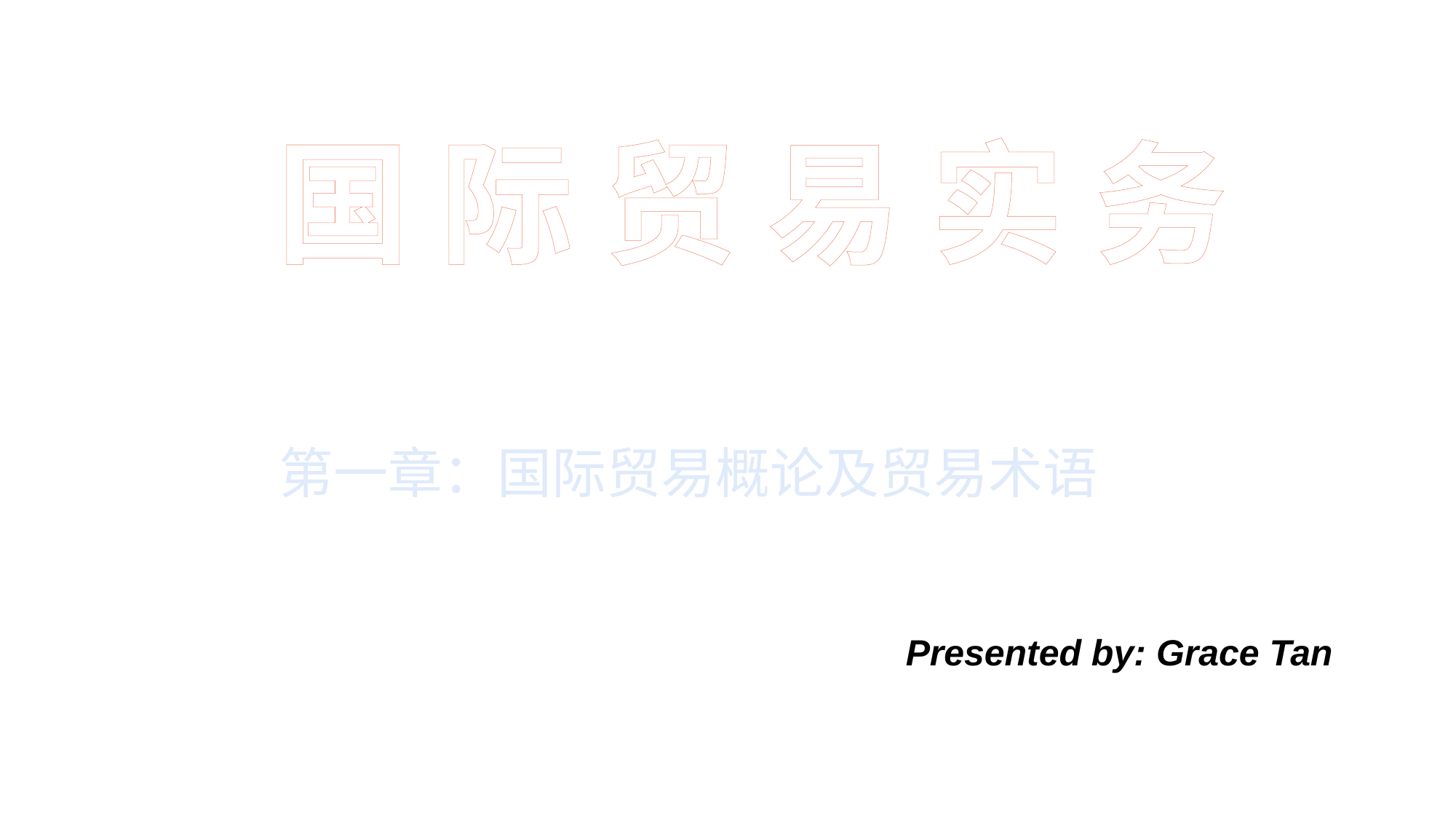

国 际 贸 易 实 务
第一章：国际贸易概论及贸易术语
Presented by: Grace Tan